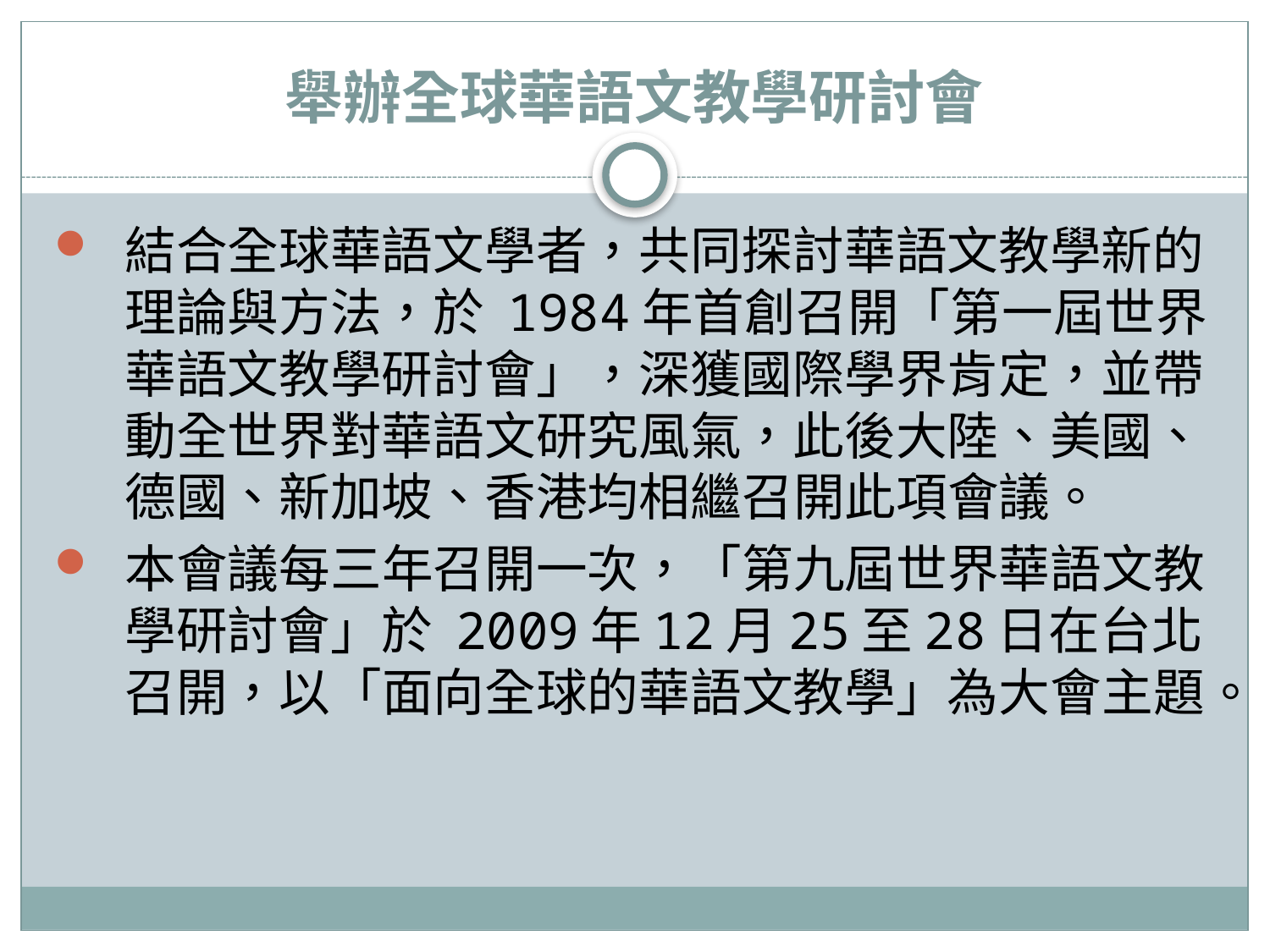

# 舉辦全球華語文教學研討會
結合全球華語文學者，共同探討華語文教學新的理論與方法，於 1984年首創召開「第一屆世界華語文教學研討會」，深獲國際學界肯定，並帶動全世界對華語文研究風氣，此後大陸、美國、德國、新加坡、香港均相繼召開此項會議。
本會議每三年召開一次，「第九屆世界華語文教學研討會」於 2009年12月25至28日在台北召開，以「面向全球的華語文教學」為大會主題。